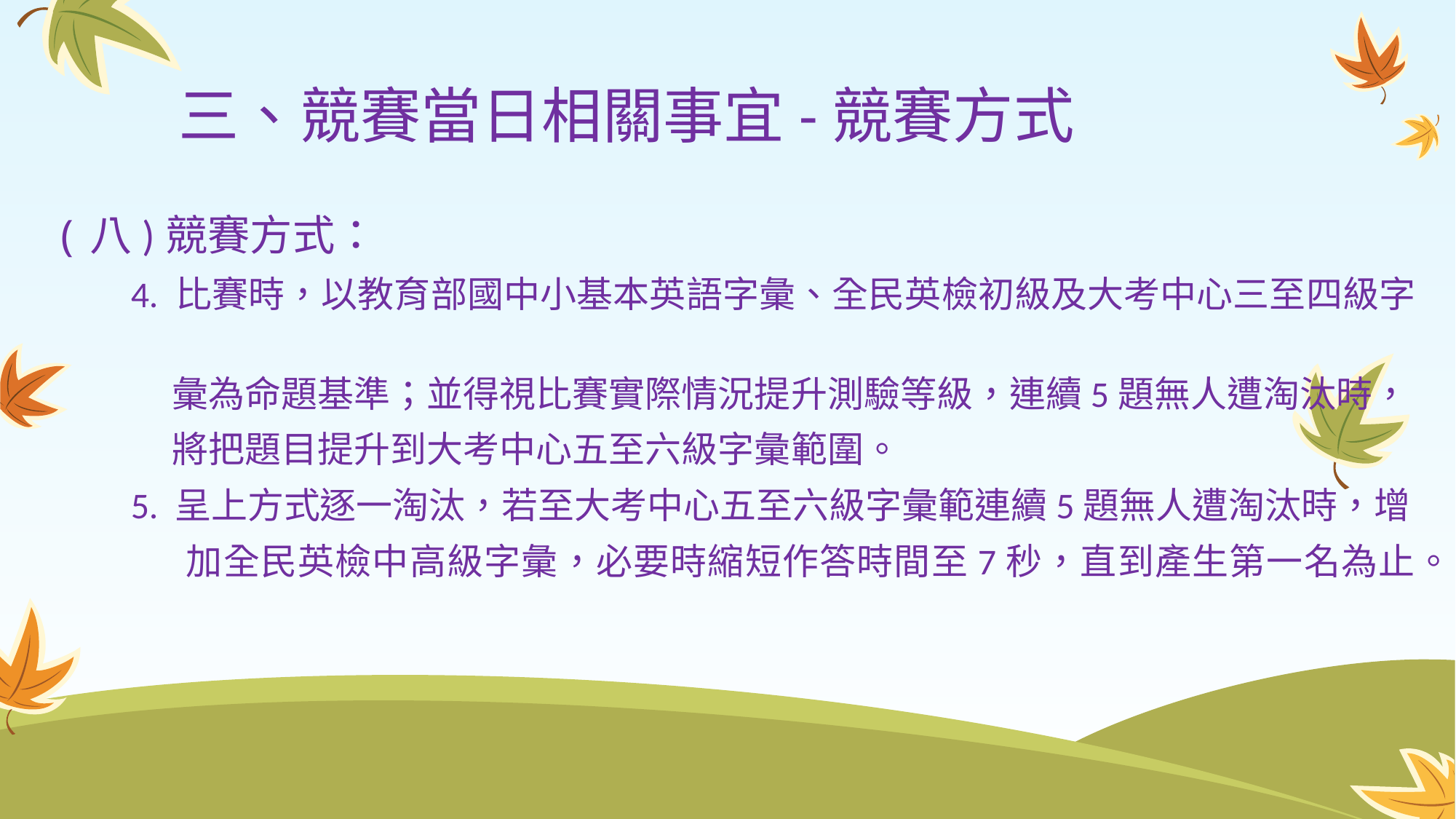

# 三、競賽當日相關事宜-競賽方式
(八)競賽方式：
4. 比賽時，以教育部國中小基本英語字彙、全民英檢初級及大考中心三至四級字
    彙為命題基準；並得視比賽實際情況提升測驗等級，連續5題無人遭淘汰時，
    將把題目提升到大考中心五至六級字彙範圍。
5. 呈上方式逐一淘汰，若至大考中心五至六級字彙範連續5題無人遭淘汰時，增
     加全民英檢中高級字彙，必要時縮短作答時間至7秒，直到產生第一名為止。